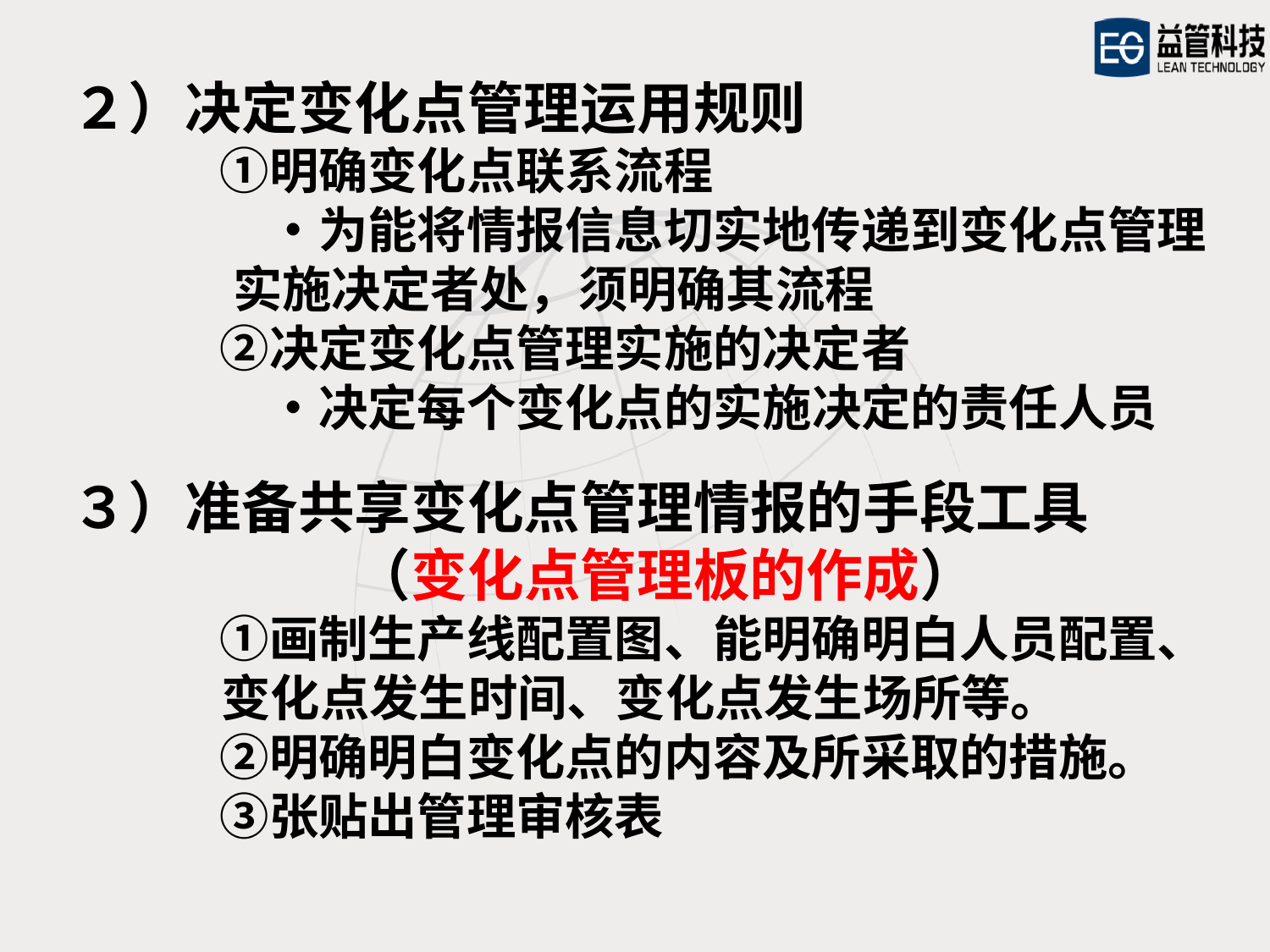

２）决定变化点管理运用规则
　　　①明确变化点联系流程
　　　　・为能将情报信息切实地传递到变化点管理实施决定者处，须明确其流程
　　　②决定变化点管理实施的决定者
　　　　・决定每个变化点的实施决定的责任人员
３）准备共享变化点管理情报的手段工具
　　　　　（变化点管理板的作成）
　　　①画制生产线配置图、能明确明白人员配置、变化点发生时间、变化点发生场所等。
　　　②明确明白变化点的内容及所采取的措施。
　　　③张贴出管理审核表